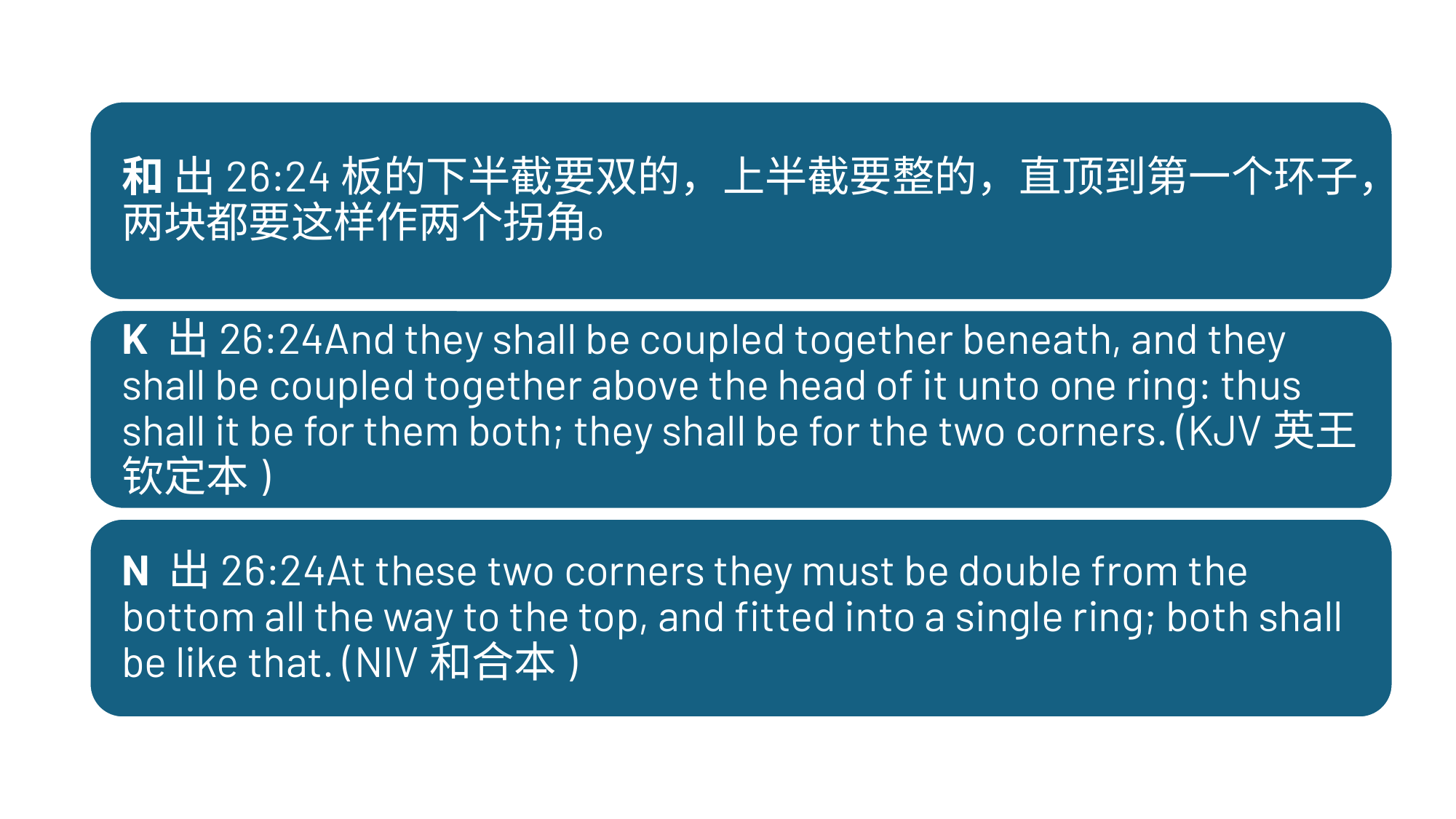

和 出26:24板的下半截要双的，上半截要整的，直顶到第一个环子，两块都要这样作两个拐角。
K 出26:24And they shall be coupled together beneath, and they shall be coupled together above the head of it unto one ring: thus shall it be for them both; they shall be for the two corners. (KJV英王钦定本)
N 出26:24At these two corners they must be double from the bottom all the way to the top, and fitted into a single ring; both shall be like that. (NIV和合本)